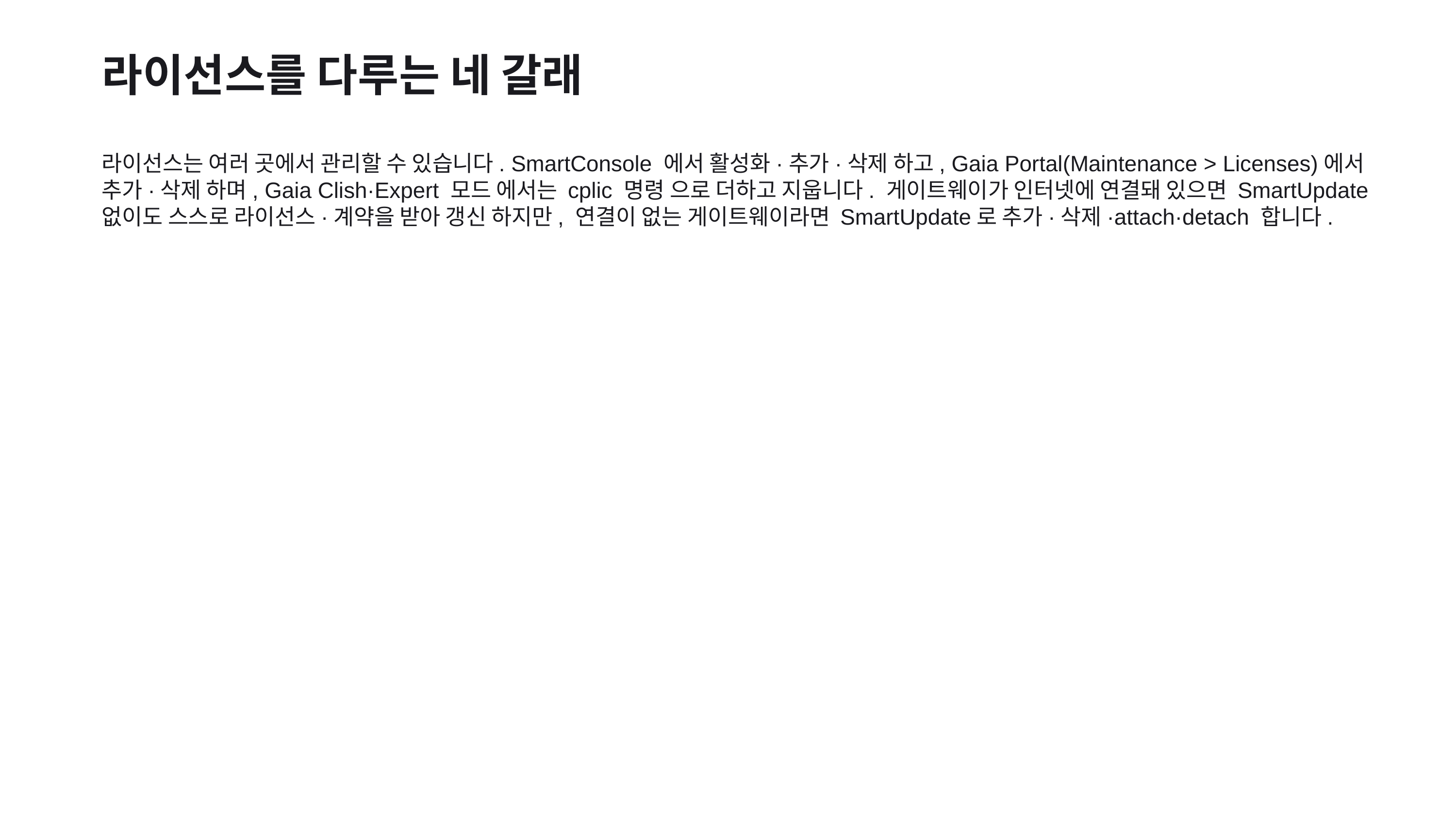

라이선스를 다루는 네 갈래
라이선스는 여러 곳에서 관리할 수 있습니다. SmartConsole 에서 활성화·추가·삭제 하고, Gaia Portal(Maintenance > Licenses)에서 추가·삭제 하며, Gaia Clish·Expert 모드 에서는 cplic 명령 으로 더하고 지웁니다. 게이트웨이가 인터넷에 연결돼 있으면 SmartUpdate 없이도 스스로 라이선스·계약을 받아 갱신 하지만, 연결이 없는 게이트웨이라면 SmartUpdate로 추가·삭제·attach·detach 합니다.